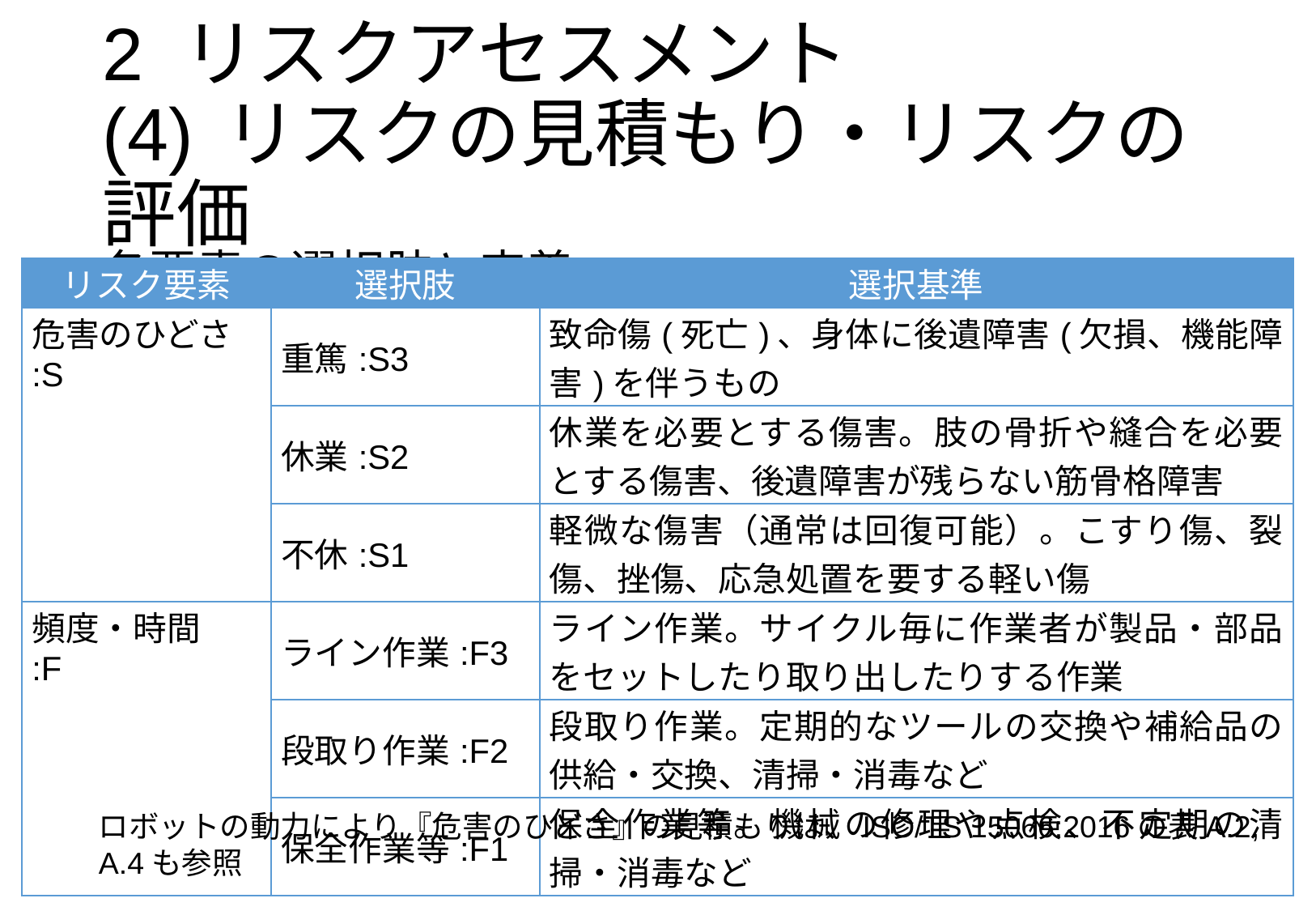

# 2 リスクアセスメント (4)	リスクの見積もり・リスクの評価
各要素の選択肢と定義
| リスク要素 | 選択肢 | 選択基準 |
| --- | --- | --- |
| 危害のひどさ :S | 重篤:S3 | 致命傷(死亡)、身体に後遺障害(欠損、機能障害)を伴うもの |
|  | 休業:S2 | 休業を必要とする傷害。肢の骨折や縫合を必要とする傷害、後遺障害が残らない筋骨格障害 |
|  | 不休:S1 | 軽微な傷害（通常は回復可能）。こすり傷、裂傷、挫傷、応急処置を要する軽い傷 |
| 頻度・時間 :F | ライン作業:F3 | ライン作業。サイクル毎に作業者が製品・部品をセットしたり取り出したりする作業 |
|  | 段取り作業:F2 | 段取り作業。定期的なツールの交換や補給品の供給・交換、清掃・消毒など |
|  | 保全作業等:F1 | 保全作業等。機械の修理や点検、不定期の清掃・消毒など |
ロボットの動力により『危害のひどさ』の見積もりは、ISO/TS 15066:2016の表A.2, A.4も参照